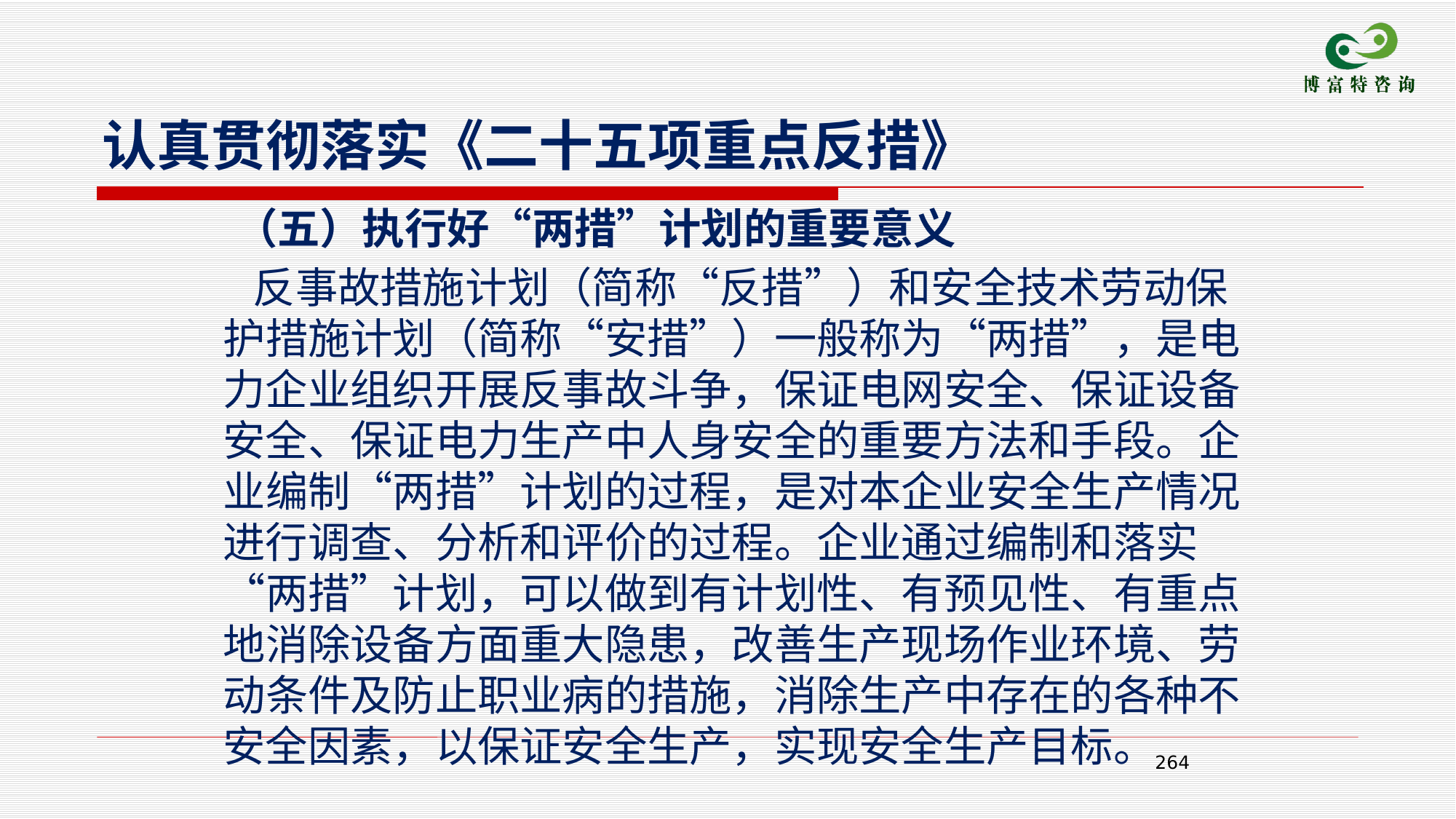

认真贯彻落实《二十五项重点反措》
      （五）执行好“两措”计划的重要意义
        反事故措施计划（简称“反措”）和安全技术劳动保护措施计划（简称“安措”）一般称为“两措”，是电力企业组织开展反事故斗争，保证电网安全、保证设备安全、保证电力生产中人身安全的重要方法和手段。企业编制“两措”计划的过程，是对本企业安全生产情况进行调查、分析和评价的过程。企业通过编制和落实“两措”计划，可以做到有计划性、有预见性、有重点地消除设备方面重大隐患，改善生产现场作业环境、劳动条件及防止职业病的措施，消除生产中存在的各种不安全因素，以保证安全生产，实现安全生产目标。

264